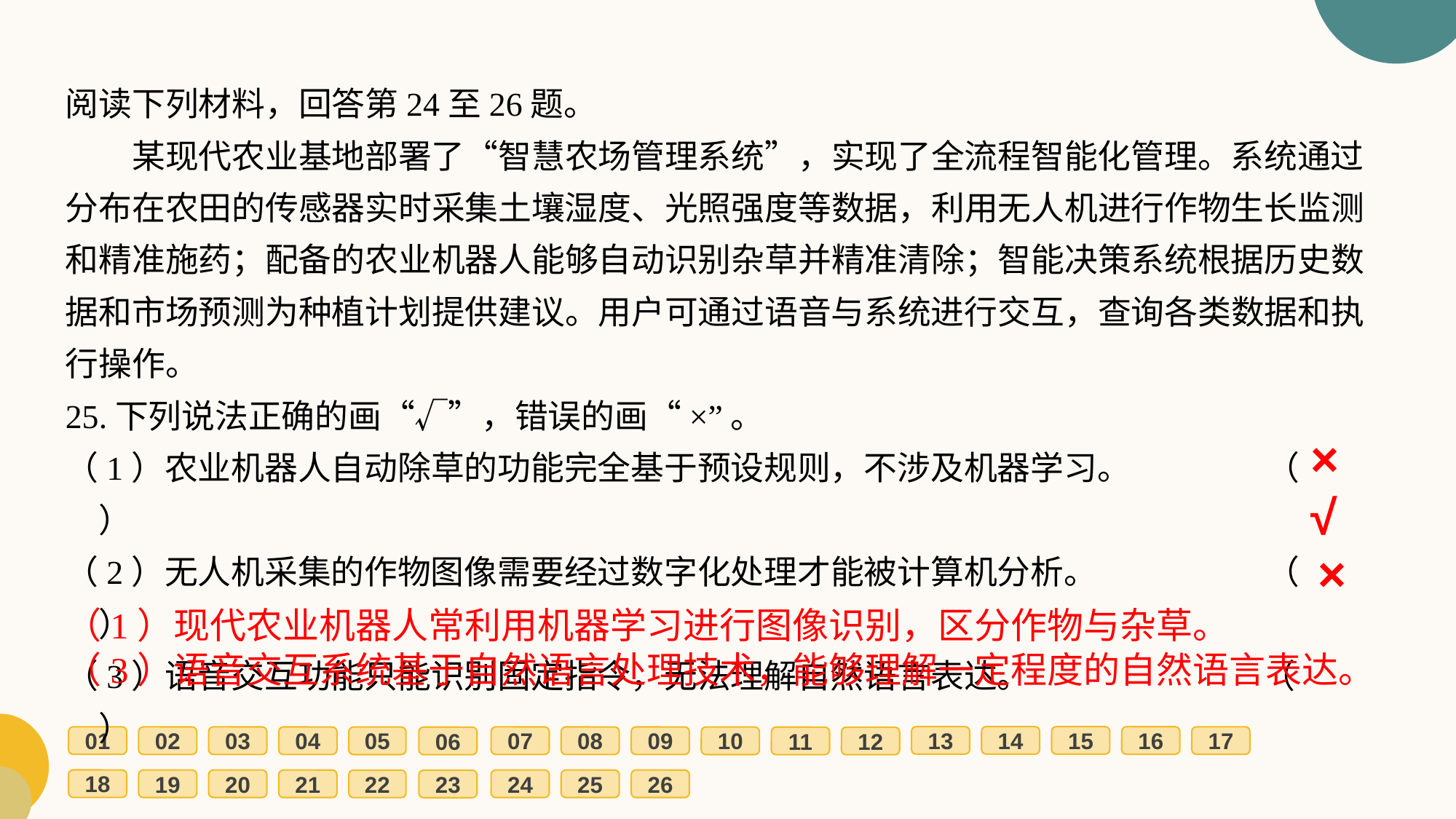

阅读下列材料，回答第24至26题。
　　某现代农业基地部署了“智慧农场管理系统”，实现了全流程智能化管理。系统通过分布在农田的传感器实时采集土壤湿度、光照强度等数据，利用无人机进行作物生长监测和精准施药；配备的农业机器人能够自动识别杂草并精准清除；智能决策系统根据历史数据和市场预测为种植计划提供建议。用户可通过语音与系统进行交互，查询各类数据和执行操作。
25.下列说法正确的画“√”，错误的画“×”。
（1）农业机器人自动除草的功能完全基于预设规则，不涉及机器学习。		（　　）
（2）无人机采集的作物图像需要经过数字化处理才能被计算机分析。		（　　）
（3）语音交互功能只能识别固定指令，无法理解自然语言表达。		              （　　）
×
√
×
（1）现代农业机器人常利用机器学习进行图像识别，区分作物与杂草。
（3）语音交互系统基于自然语言处理技术，能够理解一定程度的自然语言表达。